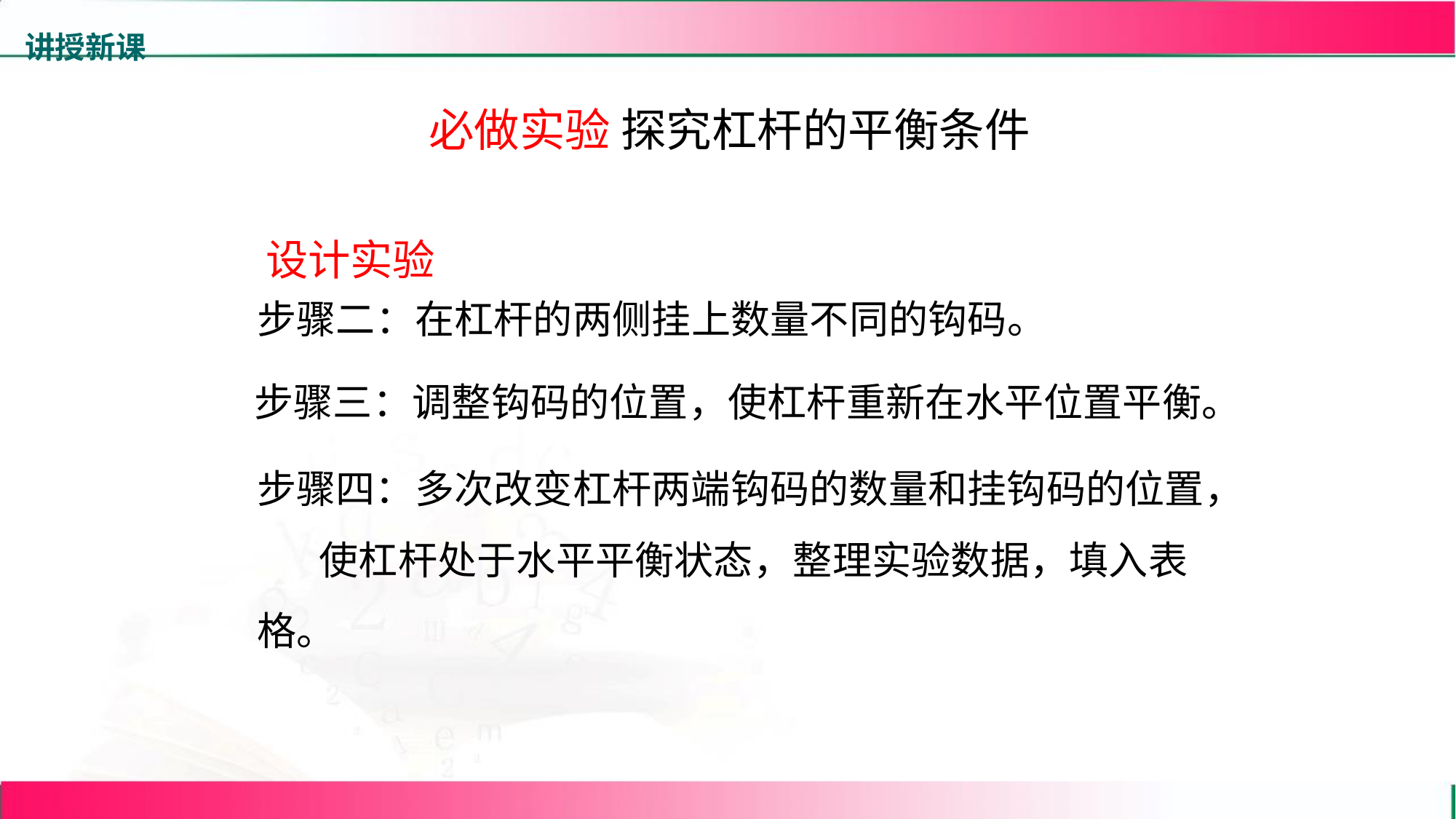

讲授新课
必做实验 探究杠杆的平衡条件
设计实验
步骤二：在杠杆的两侧挂上数量不同的钩码。
步骤三：调整钩码的位置，使杠杆重新在水平位置平衡。
步骤四：多次改变杠杆两端钩码的数量和挂钩码的位置，       使杠杆处于水平平衡状态，整理实验数据，填入表格。